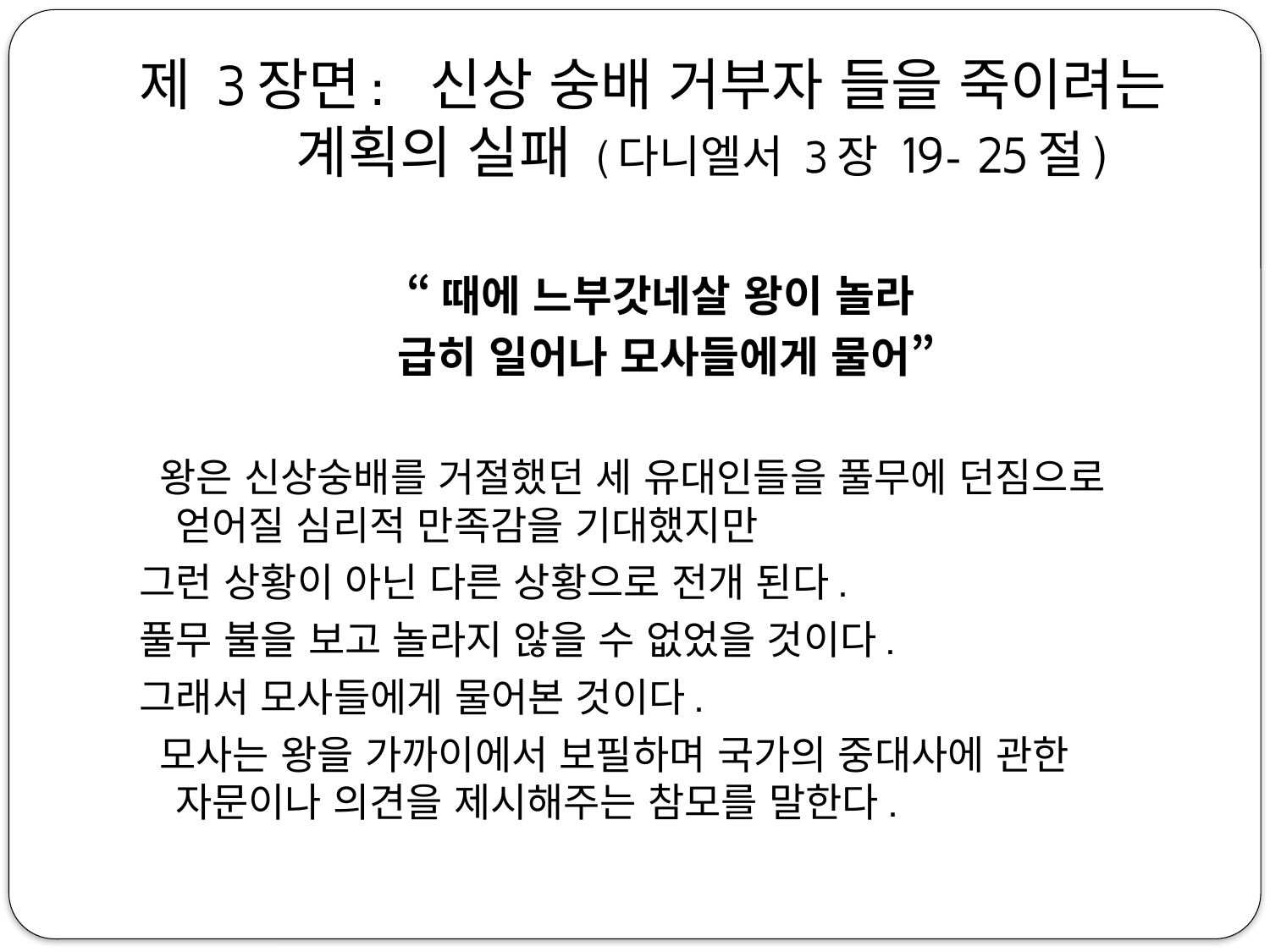

# 제 3장면:  신상 숭배 거부자 들을 죽이려는 계획의 실패 (다니엘서 3장 19- 25절)

“때에 느부갓네살 왕이 놀라
급히 일어나 모사들에게 물어”

 왕은 신상숭배를 거절했던 세 유대인들을 풀무에 던짐으로 얻어질 심리적 만족감을 기대했지만
그런 상황이 아닌 다른 상황으로 전개 된다.
풀무 불을 보고 놀라지 않을 수 없었을 것이다.
그래서 모사들에게 물어본 것이다.
 모사는 왕을 가까이에서 보필하며 국가의 중대사에 관한 자문이나 의견을 제시해주는 참모를 말한다.